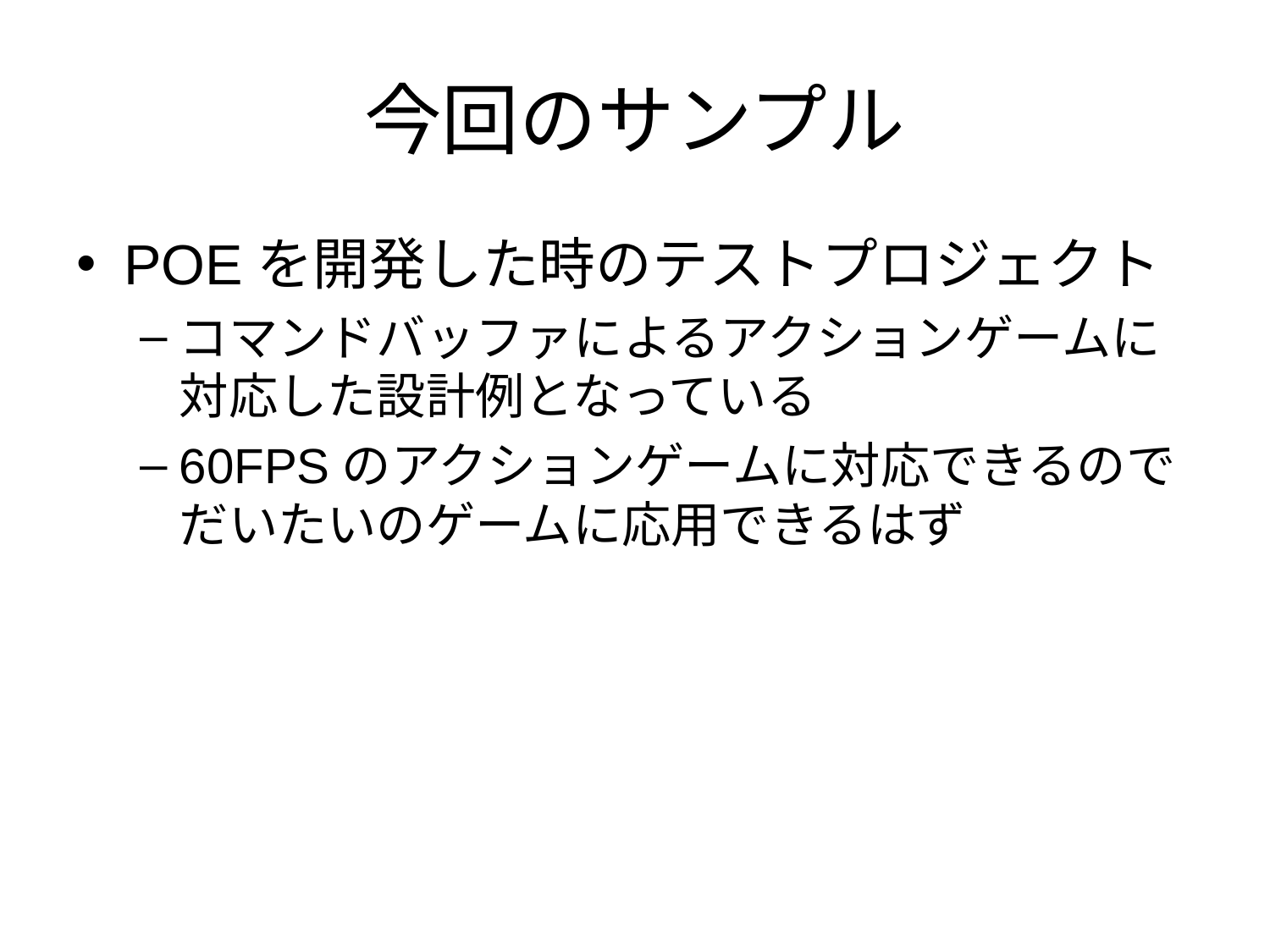

# 今回のサンプル
POEを開発した時のテストプロジェクト
コマンドバッファによるアクションゲームに対応した設計例となっている
60FPSのアクションゲームに対応できるのでだいたいのゲームに応用できるはず